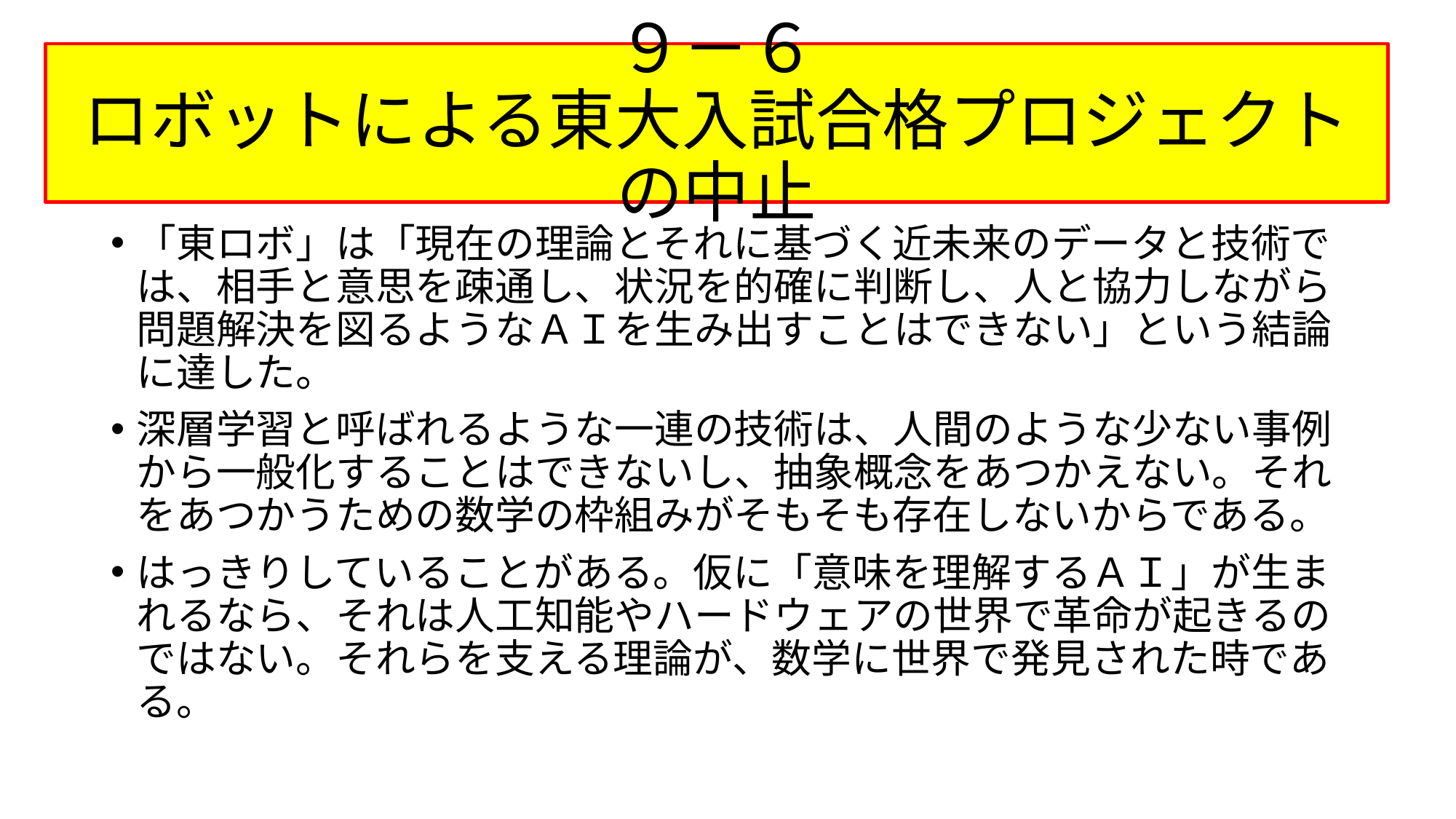

# ９－６ ロボットによる東大入試合格プロジェクトの中止
「東ロボ」は「現在の理論とそれに基づく近未来のデータと技術では、相手と意思を疎通し、状況を的確に判断し、人と協力しながら問題解決を図るようなＡＩを生み出すことはできない」という結論に達した。
深層学習と呼ばれるような一連の技術は、人間のような少ない事例から一般化することはできないし、抽象概念をあつかえない。それをあつかうための数学の枠組みがそもそも存在しないからである。
はっきりしていることがある。仮に「意味を理解するＡＩ」が生まれるなら、それは人工知能やハードウェアの世界で革命が起きるのではない。それらを支える理論が、数学に世界で発見された時である。